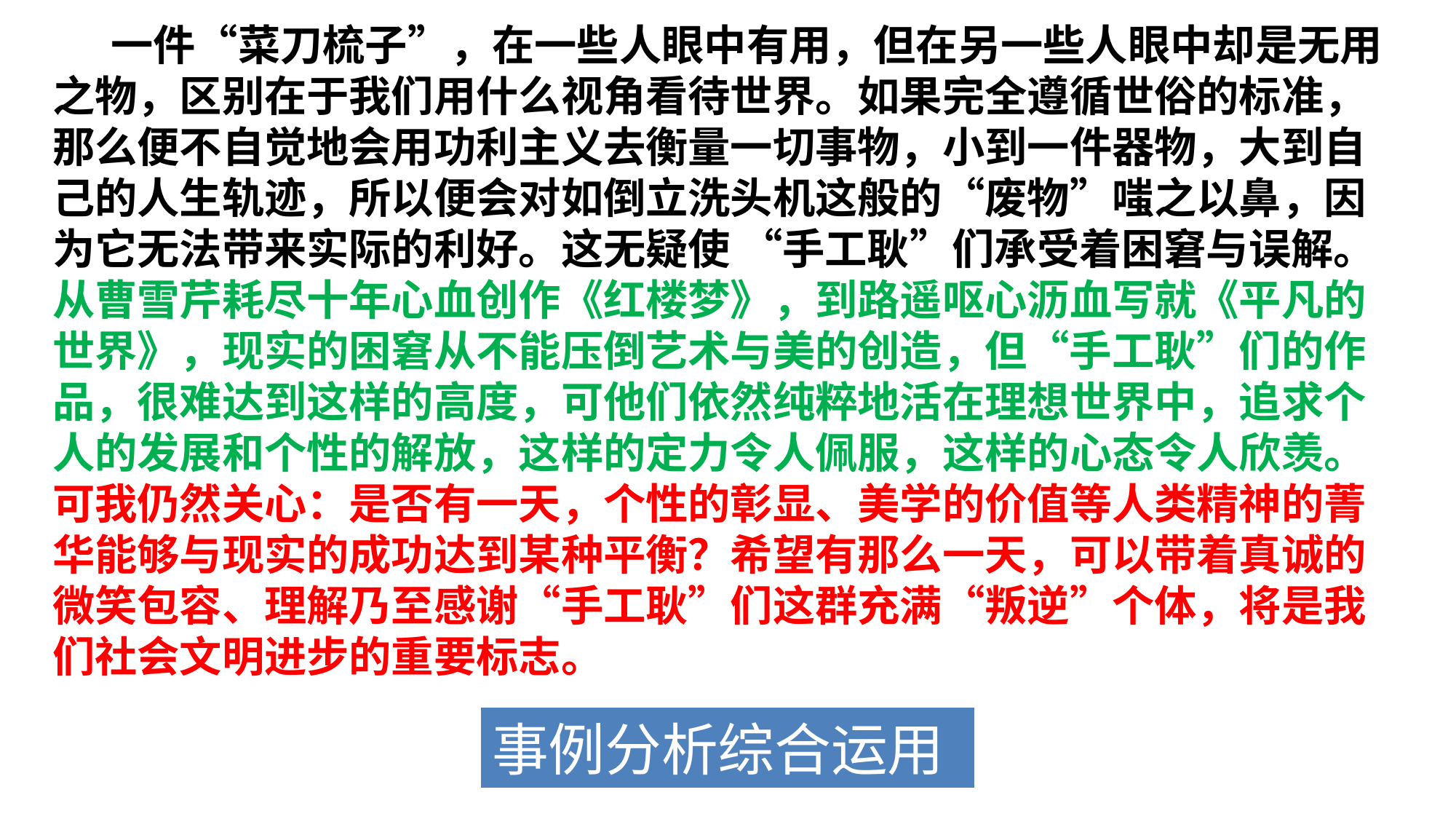

一件“菜刀梳子”，在一些人眼中有用，但在另一些人眼中却是无用之物，区别在于我们用什么视角看待世界。如果完全遵循世俗的标准，那么便不自觉地会用功利主义去衡量一切事物，小到一件器物，大到自己的人生轨迹，所以便会对如倒立洗头机这般的“废物”嗤之以鼻，因为它无法带来实际的利好。这无疑使 “手工耿”们承受着困窘与误解。从曹雪芹耗尽十年心血创作《红楼梦》，到路遥呕心沥血写就《平凡的世界》，现实的困窘从不能压倒艺术与美的创造，但“手工耿”们的作品，很难达到这样的高度，可他们依然纯粹地活在理想世界中，追求个人的发展和个性的解放，这样的定力令人佩服，这样的心态令人欣羡。可我仍然关心：是否有一天，个性的彰显、美学的价值等人类精神的菁华能够与现实的成功达到某种平衡？希望有那么一天，可以带着真诚的微笑包容、理解乃至感谢“手工耿”们这群充满“叛逆”个体，将是我们社会文明进步的重要标志。
事例分析综合运用